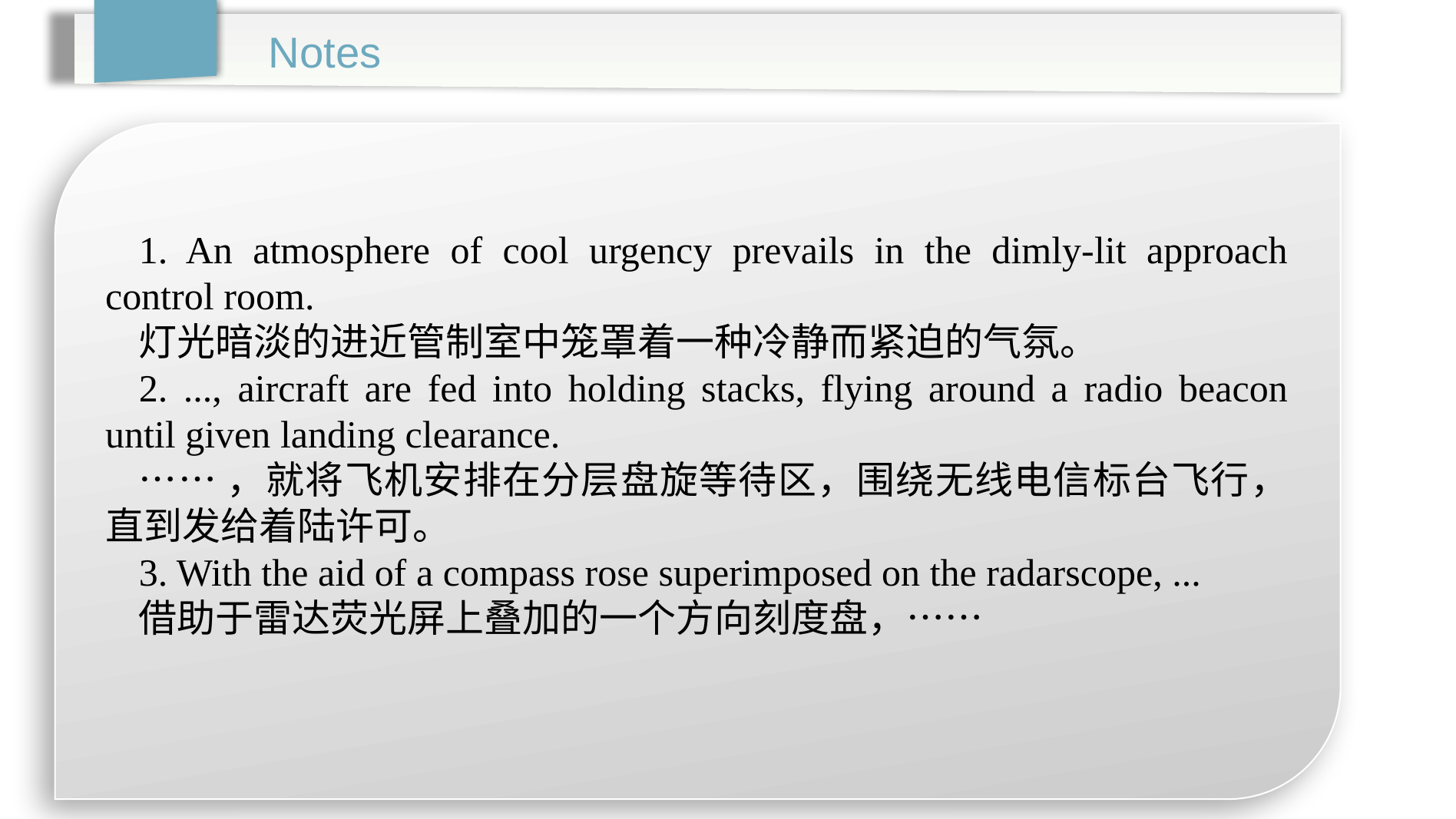

Notes

1. An atmosphere of cool urgency prevails in the dimly-lit approach control room.
灯光暗淡的进近管制室中笼罩着一种冷静而紧迫的气氛。
2. ..., aircraft are fed into holding stacks, flying around a radio beacon until given landing clearance.
……，就将飞机安排在分层盘旋等待区，围绕无线电信标台飞行，直到发给着陆许可。
3. With the aid of a compass rose superimposed on the radarscope, ...
借助于雷达荧光屏上叠加的一个方向刻度盘，……